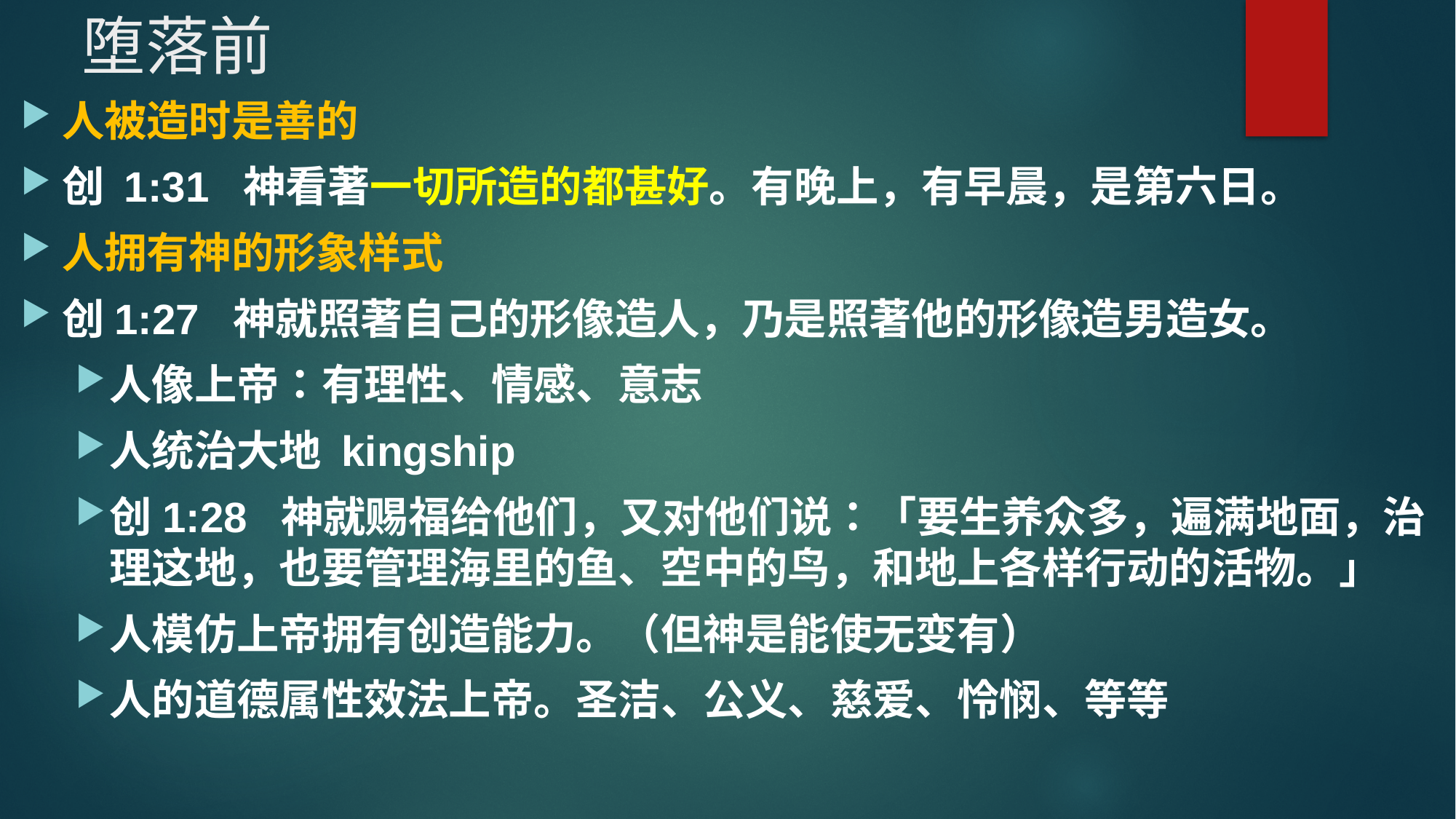

# 堕落前
人被造时是善的
创 1:31  神看著一切所造的都甚好。有晚上，有早晨，是第六日。
人拥有神的形象样式
创1:27  神就照著自己的形像造人，乃是照著他的形像造男造女。
人像上帝：有理性、情感、意志
人统治大地 kingship
创1:28  神就赐福给他们，又对他们说：「要生养众多，遍满地面，治理这地，也要管理海里的鱼、空中的鸟，和地上各样行动的活物。」
人模仿上帝拥有创造能力。（但神是能使无变有）
人的道德属性效法上帝。圣洁、公义、慈爱、怜悯、等等